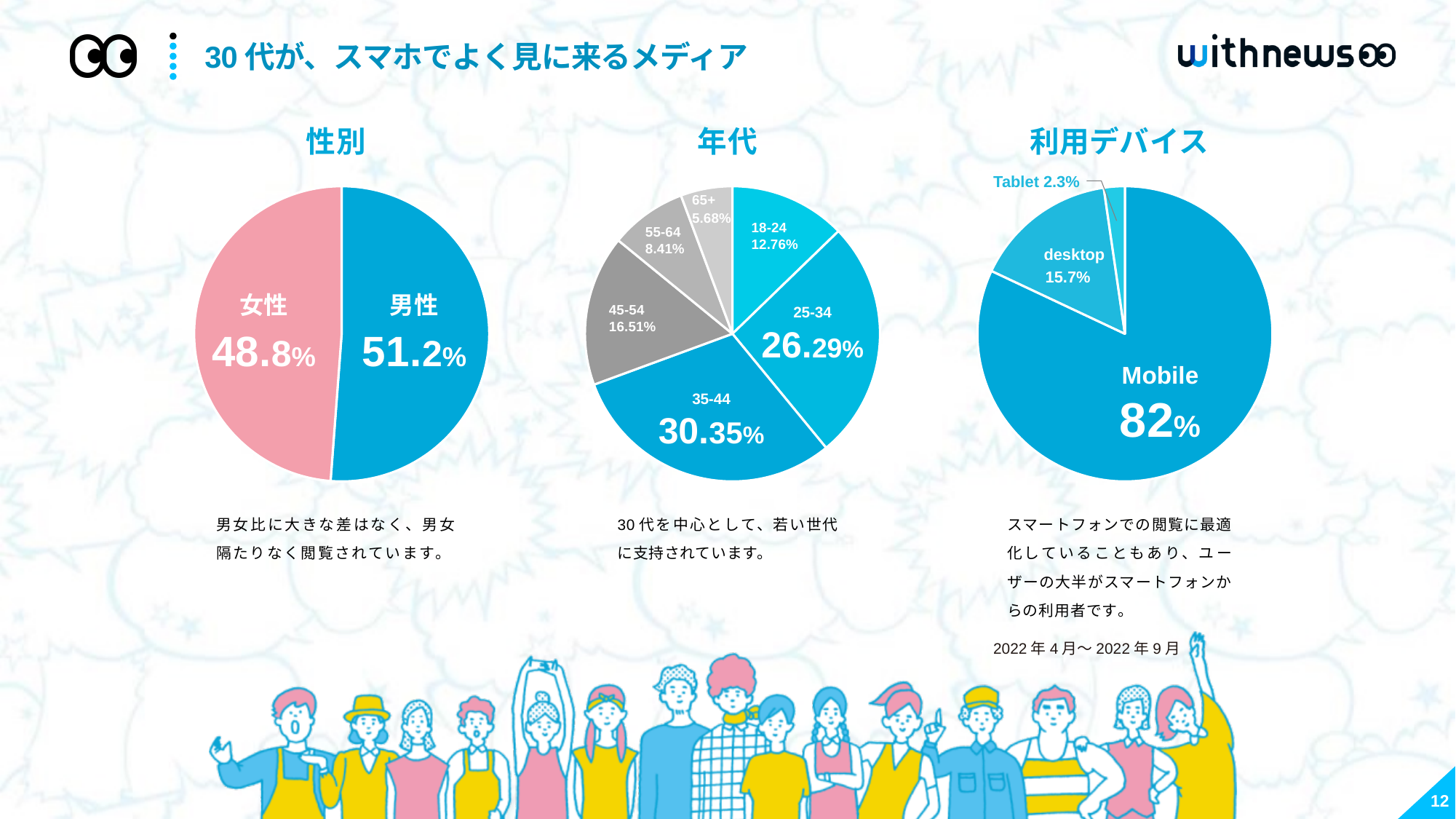

# 30代が、スマホでよく見に来るメディア
性別
年代
利用デバイス

### Chart

| Category | 売上高 |
|---|---|
|  | 51.2 |
|  | 48.8 |
|  | None |
|  | None |

### Chart

| Category | 売上高 |
|---|---|
|  | 12.76 |
|  | 26.29 |
|  | 30.35 |
|  | 16.51 |
|  | 8.41 |
|  | 5.68 |

### Chart

| Category | 売上高 |
|---|---|
|  | 82.0 |
|  | 15.7 |
|  | 2.3 |
|  | None |
Tablet 2.3%

65+
5.68%
18-24
12.76%
55-64
8.41%
desktop
15.7%
女性
48.8%
男性
51.2%
45-54
16.51%
25-34
26.29%
Mobile
82%
35-44
30.35%
男女比に大きな差はなく、男女隔たりなく閲覧されています。
30代を中心として、若い世代に支持されています。
スマートフォンでの閲覧に最適化していることもあり、ユーザーの大半がスマートフォンからの利用者です。

2022年4月～2022年9月
12